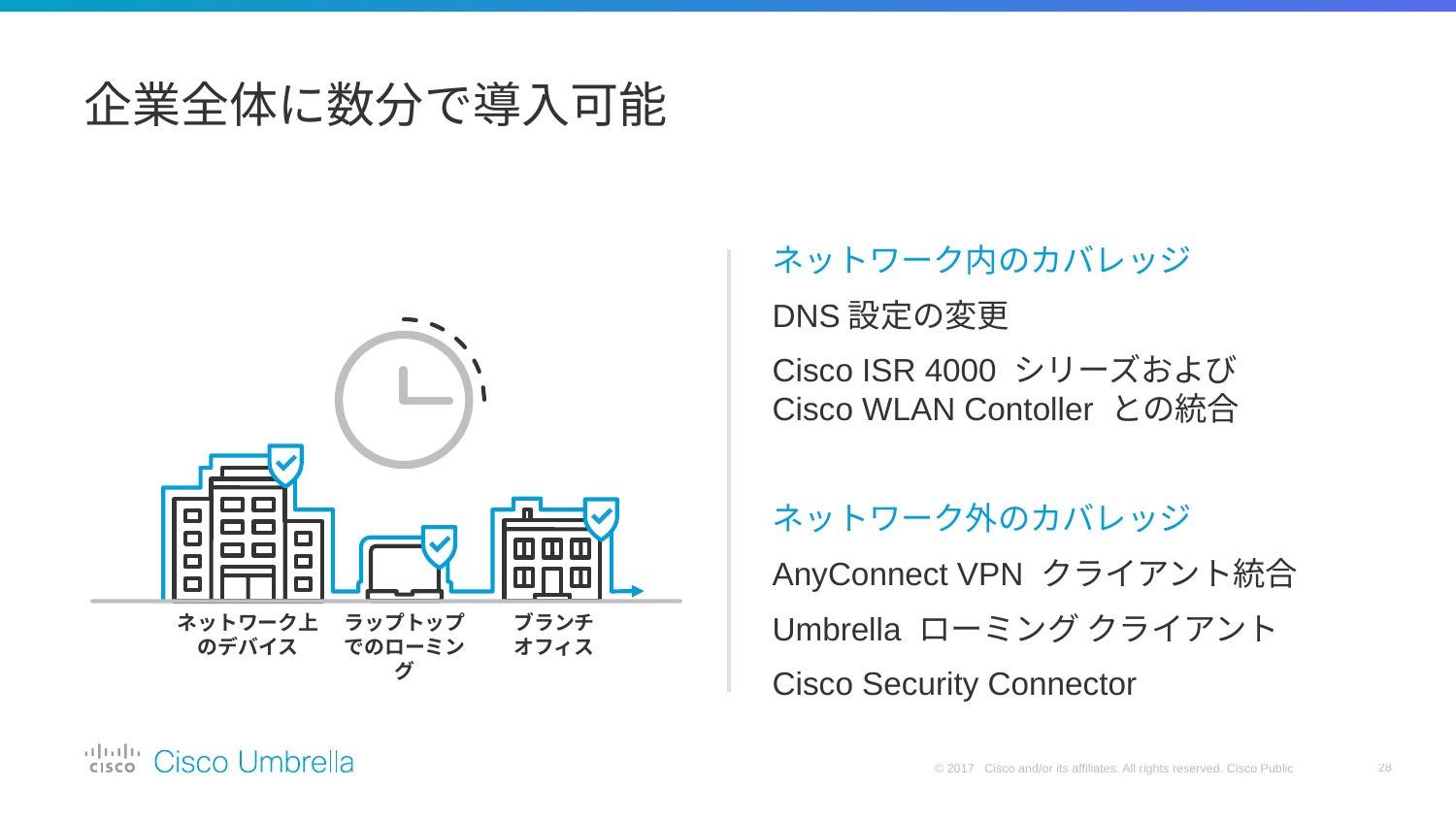

# 企業全体に数分で導入可能
ネットワーク内のカバレッジ
DNS設定の変更
Cisco ISR 4000 シリーズおよび Cisco WLAN Contoller との統合

ネットワーク外のカバレッジ
AnyConnect VPN クライアント統合
Umbrella ローミング クライアント
Cisco Security Connector

ラップトップでのローミング
ブランチ オフィス
ネットワーク上のデバイス